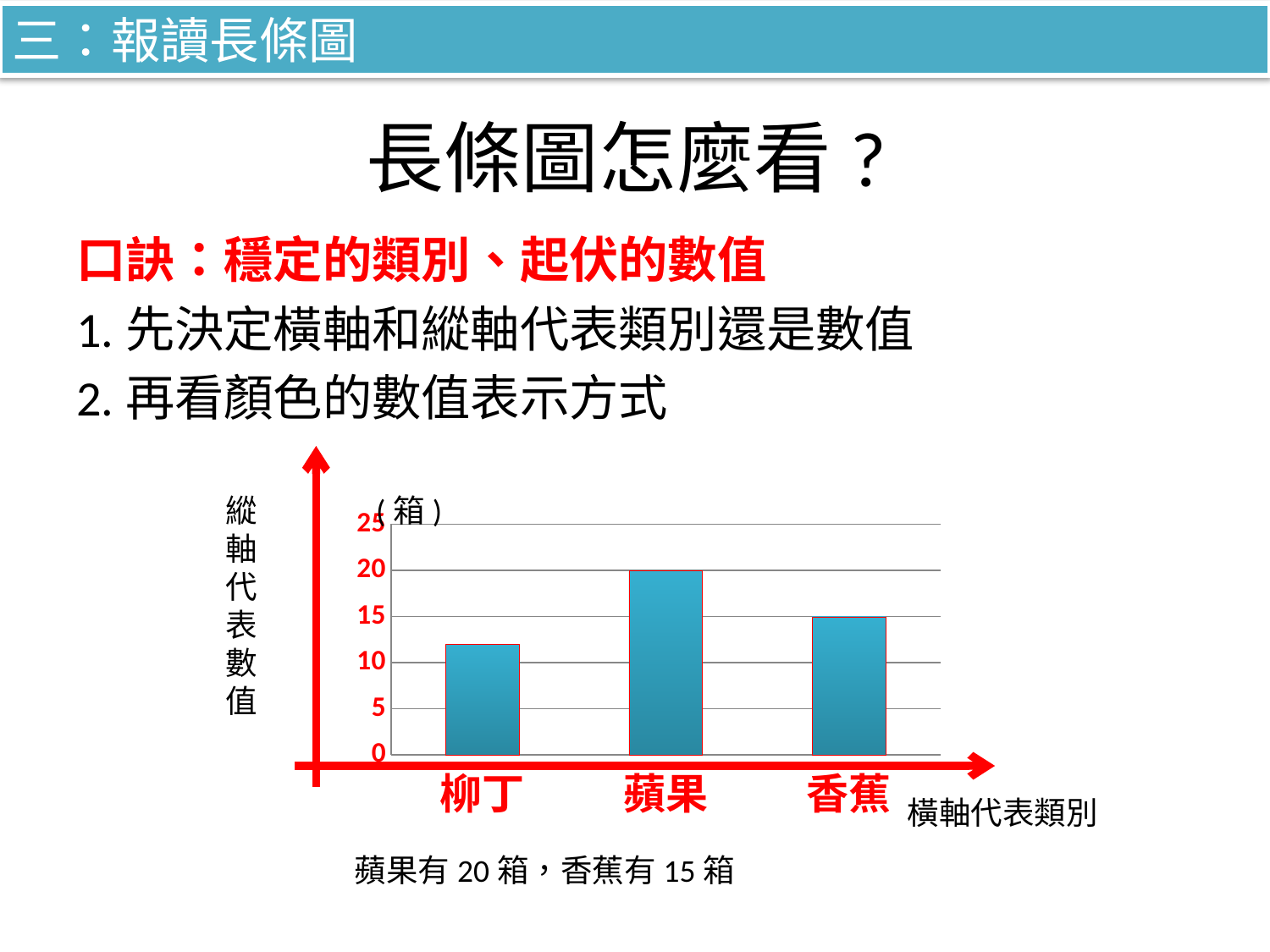

三：報讀長條圖
# 長條圖怎麼看?
口訣：穩定的類別、起伏的數值
1.先決定橫軸和縱軸代表類別還是數值
2.再看顏色的數值表示方式
縱
軸
代表數值
   (箱)

### Chart

| Category |  |
|---|---|
| 柳丁 | 12.0 |
| 蘋果 | 20.0 |
| 香蕉 | 15.0 |

[unsupported chart]

橫軸代表類別
蘋果有20箱，香蕉有15箱